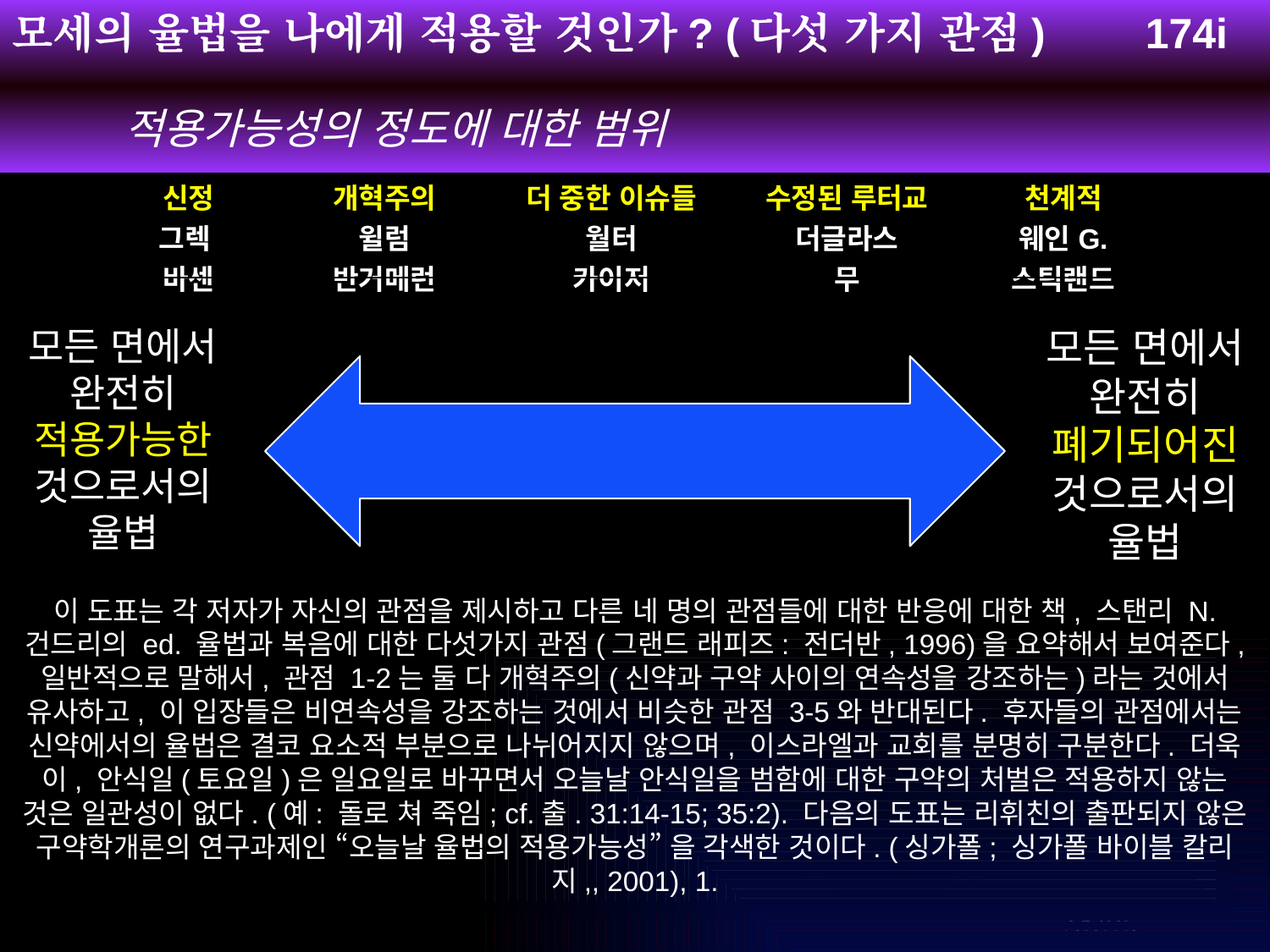

174i

모세의 율법을 나에게 적용할 것인가? (다섯 가지 관점)
적용가능성의 정도에 대한 범위

| 신정 그렉 바센 | 개혁주의 윌럼 반거메런 | 더 중한 이슈들 월터 카이저 | 수정된 루터교 더글라스 무 | 천계적 웨인G. 스틱랜드 |
| --- | --- | --- | --- | --- |

모든 면에서 완전히 적용가능한 것으로서의 율볍
모든 면에서 완전히 폐기되어진 것으로서의 율법

이 도표는 각 저자가 자신의 관점을 제시하고 다른 네 명의 관점들에 대한 반응에 대한 책, 스탠리 N. 건드리의 ed. 율법과 복음에 대한 다섯가지 관점(그랜드 래피즈: 전더반, 1996)을 요약해서 보여준다, 일반적으로 말해서, 관점 1-2는 둘 다 개혁주의(신약과 구약 사이의 연속성을 강조하는)라는 것에서 유사하고, 이 입장들은 비연속성을 강조하는 것에서 비슷한 관점 3-5와 반대된다. 후자들의 관점에서는 신약에서의 율법은 결코 요소적 부분으로 나뉘어지지 않으며, 이스라엘과 교회를 분명히 구분한다. 더욱이, 안식일(토요일)은 일요일로 바꾸면서 오늘날 안식일을 범함에 대한 구약의 처벌은 적용하지 않는 것은 일관성이 없다. (예: 돌로 쳐 죽임; cf.출. 31:14-15; 35:2). 다음의 도표는 리휘친의 출판되지 않은 구약학개론의 연구과제인 “오늘날 율법의 적용가능성” 을 각색한 것이다. (싱가폴; 싱가폴 바이블 칼리지,, 2001), 1.